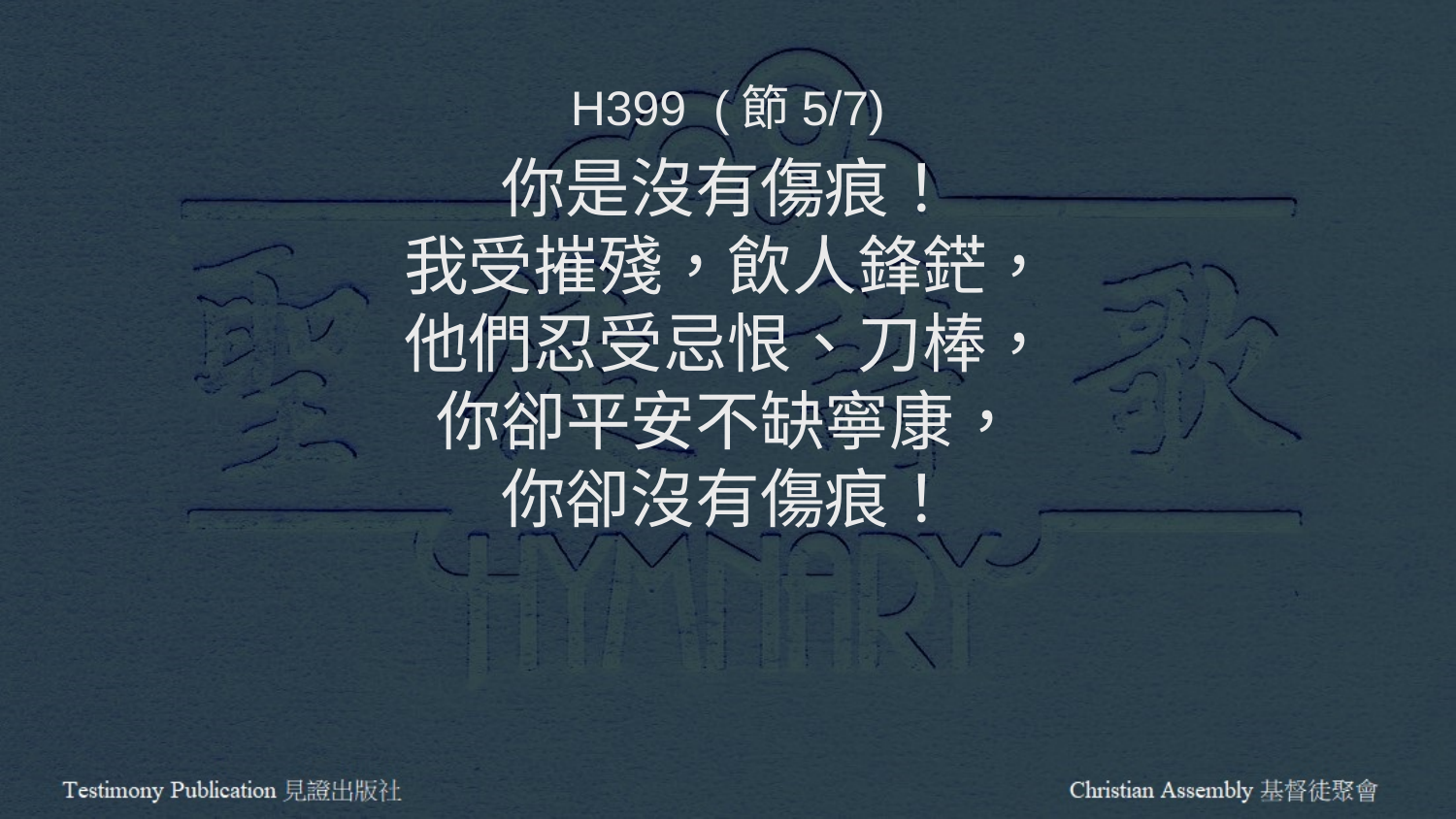

H399  (節5/7)
你是沒有傷痕！
我受摧殘，飲人鋒鋩，
他們忍受忌恨、刀棒，
你卻平安不缺寧康，
你卻沒有傷痕！